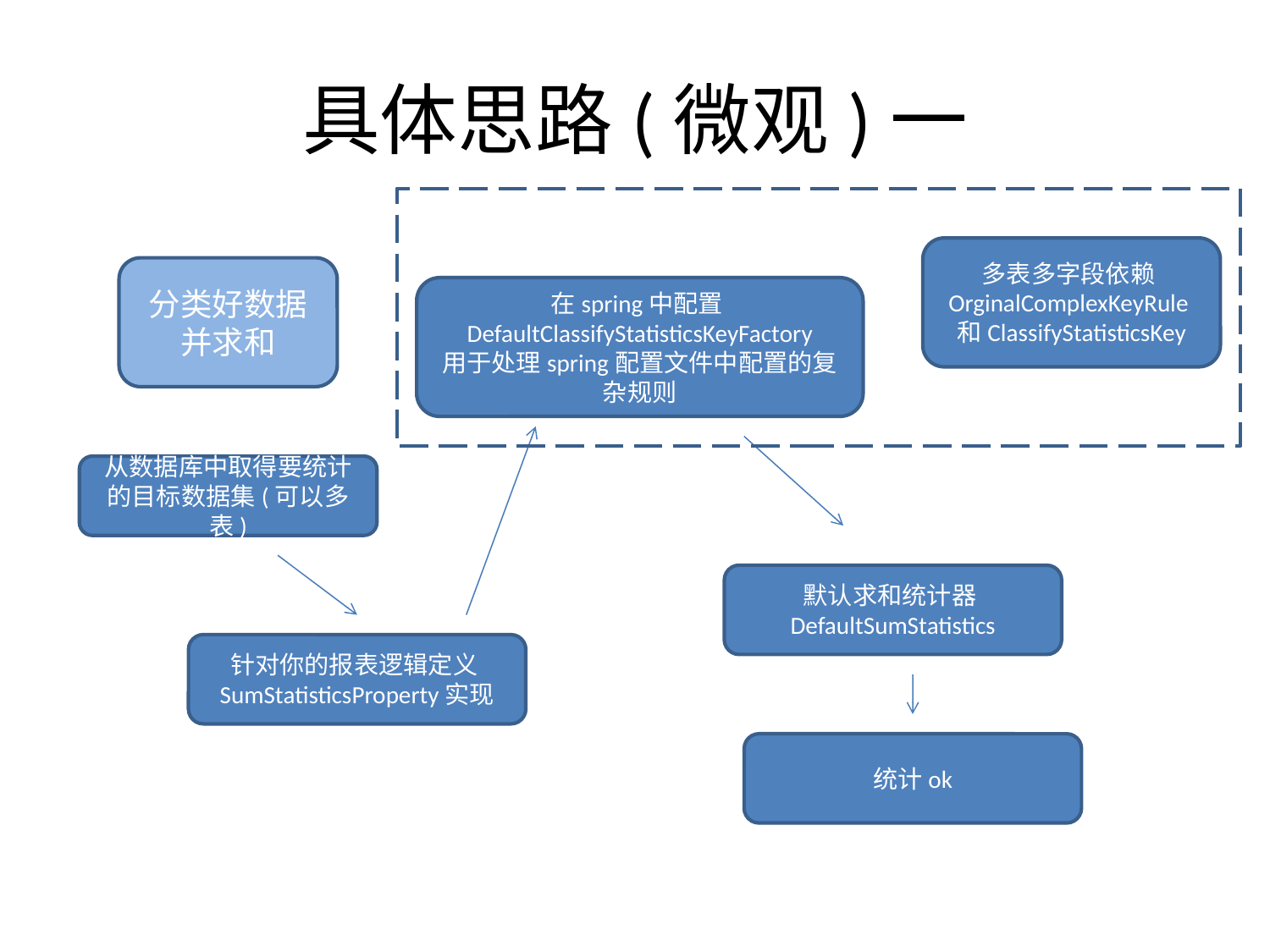

# 具体思路(微观)一

多表多字段依赖OrginalComplexKeyRule和ClassifyStatisticsKey
分类好数据并求和
在spring中配置DefaultClassifyStatisticsKeyFactory
用于处理spring配置文件中配置的复杂规则
从数据库中取得要统计的目标数据集(可以多表)
默认求和统计器DefaultSumStatistics
针对你的报表逻辑定义SumStatisticsProperty实现
统计ok